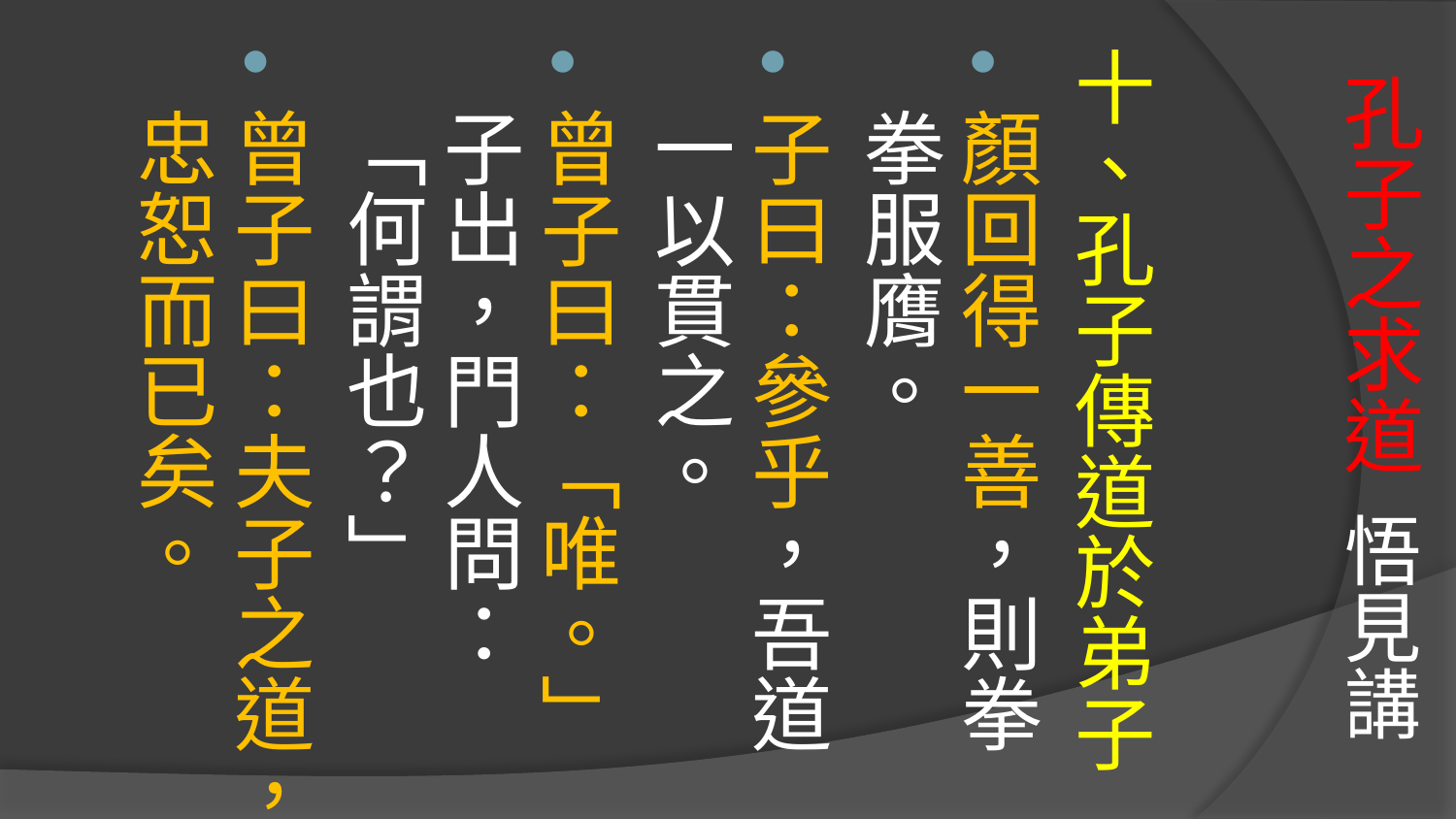

# 孔子之求道  悟見講
十、孔子傳道於弟子
顏回得一善，則拳拳服膺。
子曰：參乎，吾道一以貫之。
曾子曰：「唯。」子出，門人問：「何謂也？」
曾子曰：夫子之道，忠恕而已矣。